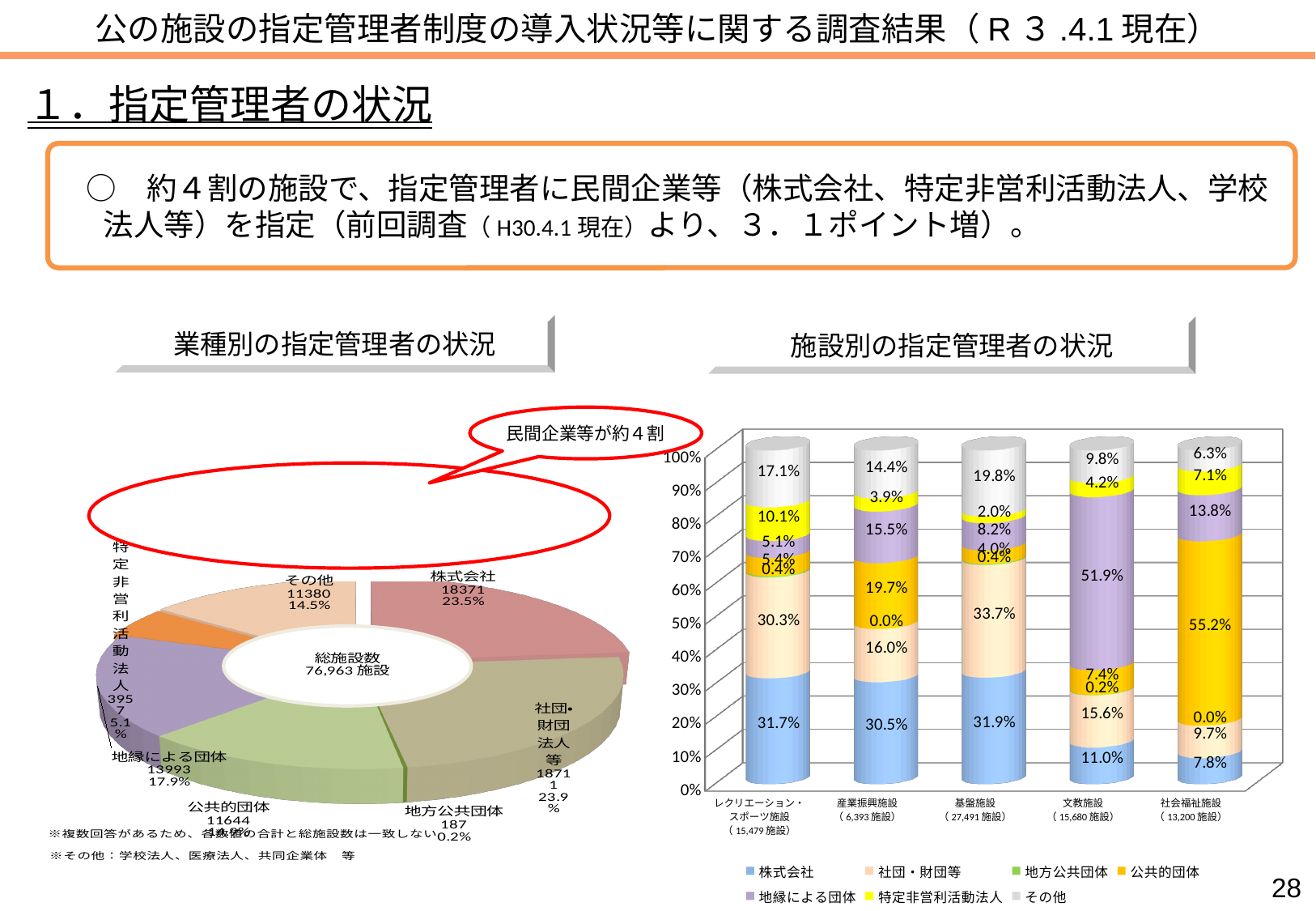

# 公の施設の指定管理者制度の導入状況等に関する調査結果（R３.4.1現在）
１．指定管理者の状況
　○　約４割の施設で、指定管理者に民間企業等（株式会社、特定非営利活動法人、学校法人等）を指定（前回調査（H30.4.1現在）より、３．１ポイント増）。
業種別の指定管理者の状況
施設別の指定管理者の状況
民間企業等が約４割

[unsupported chart]

[unsupported chart]

28